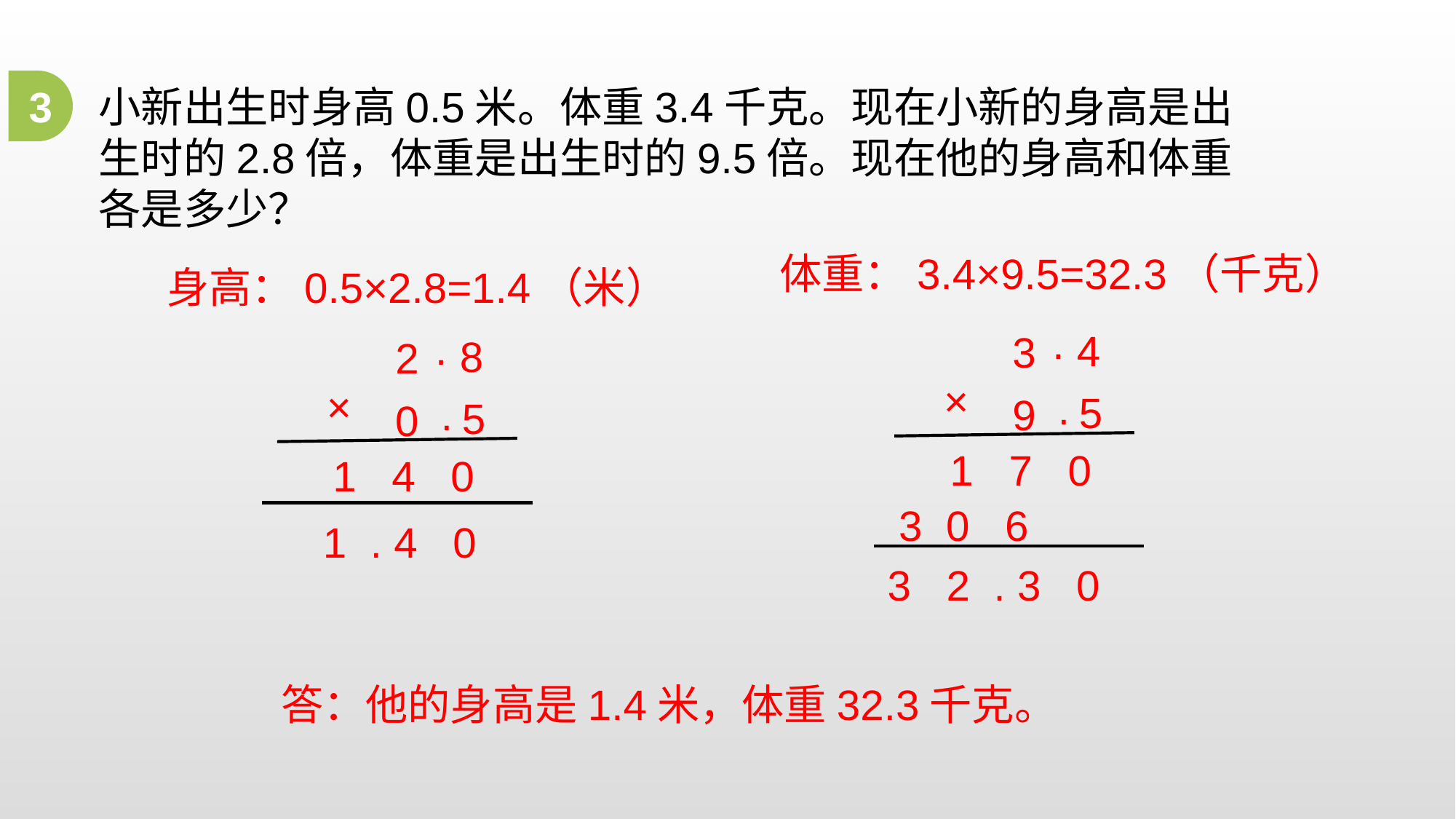

3
小新出生时身高0.5米。体重3.4千克。现在小新的身高是出生时的2.8倍，体重是出生时的9.5倍。现在他的身高和体重各是多少？
体重：3.4×9.5=32.3（千克）

身高：0.5×2.8=1.4（米）

.
4
3
×
.
5
9
.
8
2
×
.
5
0
 1   7   0
 1   4   0
    3  0   6
         1  . 4   0
     3   2  . 3   0
答：他的身高是1.4米，体重32.3千克。